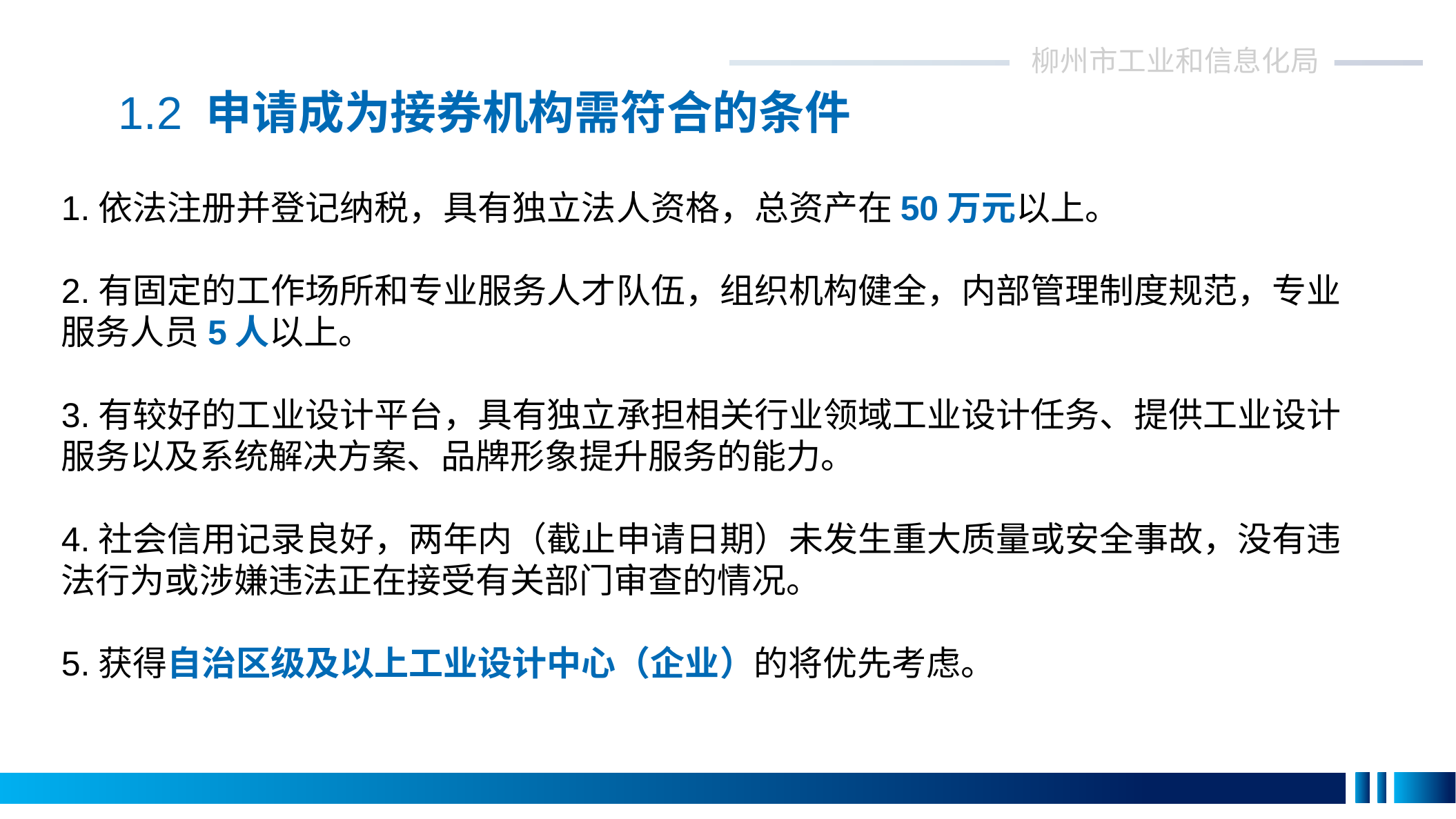

柳州市工业和信息化局

柳州市工业和信息化局
政策依据

基 1.2 申请成为接券机构需符合的条件
The policy basis
1.依法注册并登记纳税，具有独立法人资格，总资产在50万元以上。

2.有固定的工作场所和专业服务人才队伍，组织机构健全，内部管理制度规范，专业服务人员5人以上。

3.有较好的工业设计平台，具有独立承担相关行业领域工业设计任务、提供工业设计服务以及系统解决方案、品牌形象提升服务的能力。

4.社会信用记录良好，两年内（截止申请日期）未发生重大质量或安全事故，没有违法行为或涉嫌违法正在接受有关部门审查的情况。

5.获得自治区级及以上工业设计中心（企业）的将优先考虑。

柳州市工业设计创新券接券机构：设计服务提供机构通过申报、评审后成为接券机构，负责为企业提供工业设计服务，接受并申请兑现创新券。接券机构主要从能够接收创新券的机构中遴选，自愿申报，择优录取。